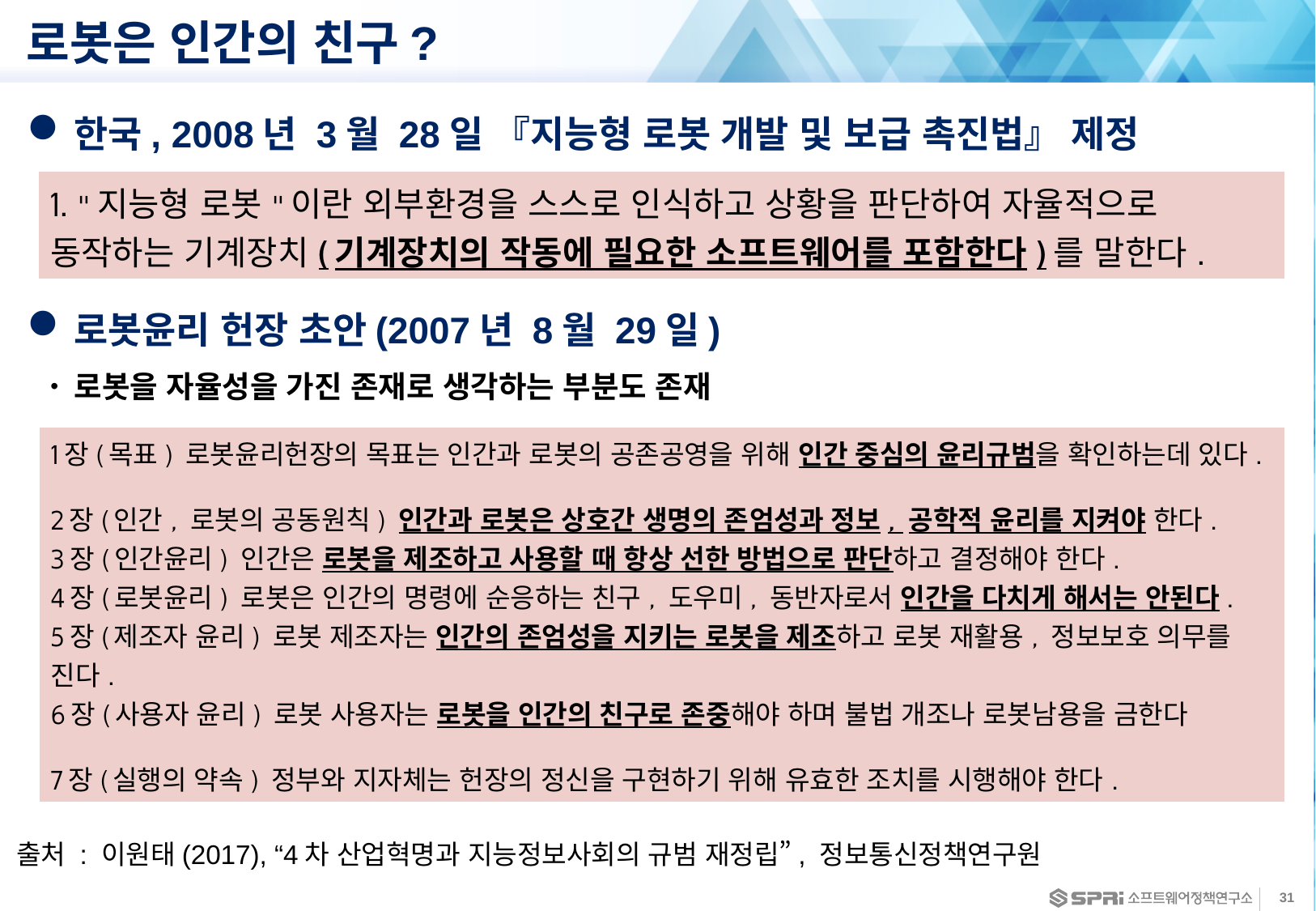

# 로봇은 인간의 친구?
한국, 2008년 3월 28일 『지능형 로봇 개발 및 보급 촉진법』 제정

로봇윤리 헌장 초안(2007년 8월 29일)
로봇을 자율성을 가진 존재로 생각하는 부분도 존재
| 1. "지능형 로봇"이란 외부환경을 스스로 인식하고 상황을 판단하여 자율적으로 동작하는 기계장치(기계장치의 작동에 필요한 소프트웨어를 포함한다)를 말한다. |
| --- |
| 1장(목표) 로봇윤리헌장의 목표는 인간과 로봇의 공존공영을 위해 인간 중심의 윤리규범을 확인하는데 있다. 2장(인간, 로봇의 공동원칙) 인간과 로봇은 상호간 생명의 존엄성과 정보, 공학적 윤리를 지켜야 한다. 3장(인간윤리) 인간은 로봇을 제조하고 사용할 때 항상 선한 방법으로 판단하고 결정해야 한다. 4장(로봇윤리) 로봇은 인간의 명령에 순응하는 친구, 도우미, 동반자로서 인간을 다치게 해서는 안된다. 5장(제조자 윤리) 로봇 제조자는 인간의 존엄성을 지키는 로봇을 제조하고 로봇 재활용, 정보보호 의무를 진다. 6장(사용자 윤리) 로봇 사용자는 로봇을 인간의 친구로 존중해야 하며 불법 개조나 로봇남용을 금한다 7장(실행의 약속) 정부와 지자체는 헌장의 정신을 구현하기 위해 유효한 조치를 시행해야 한다. |
| --- |
출처 : 이원태(2017), “4차 산업혁명과 지능정보사회의 규범 재정립”, 정보통신정책연구원